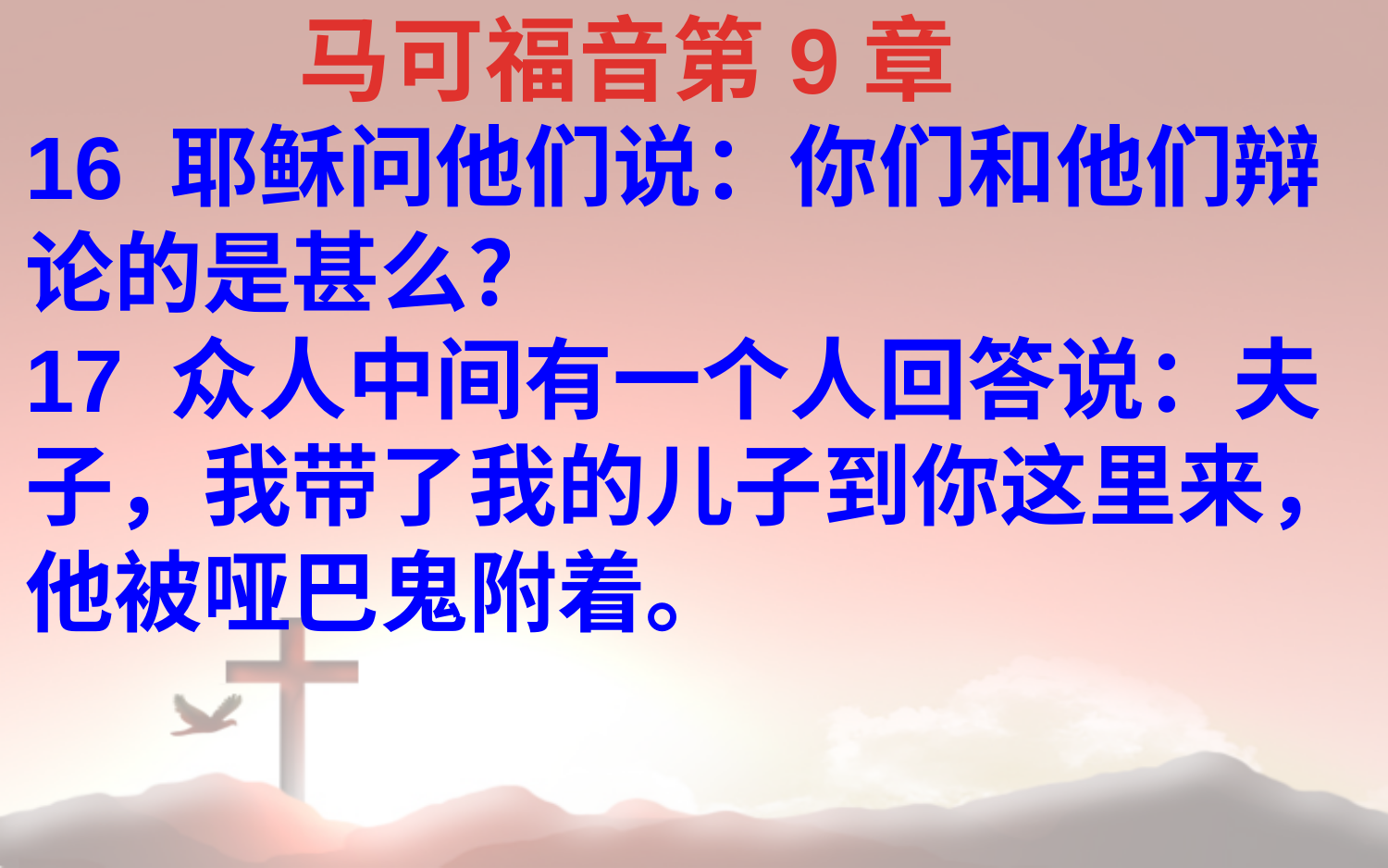

马可福音第9章
16 耶稣问他们说：你们和他们辩论的是甚么？
17 众人中间有一个人回答说：夫子，我带了我的儿子到你这里来，他被哑巴鬼附着。